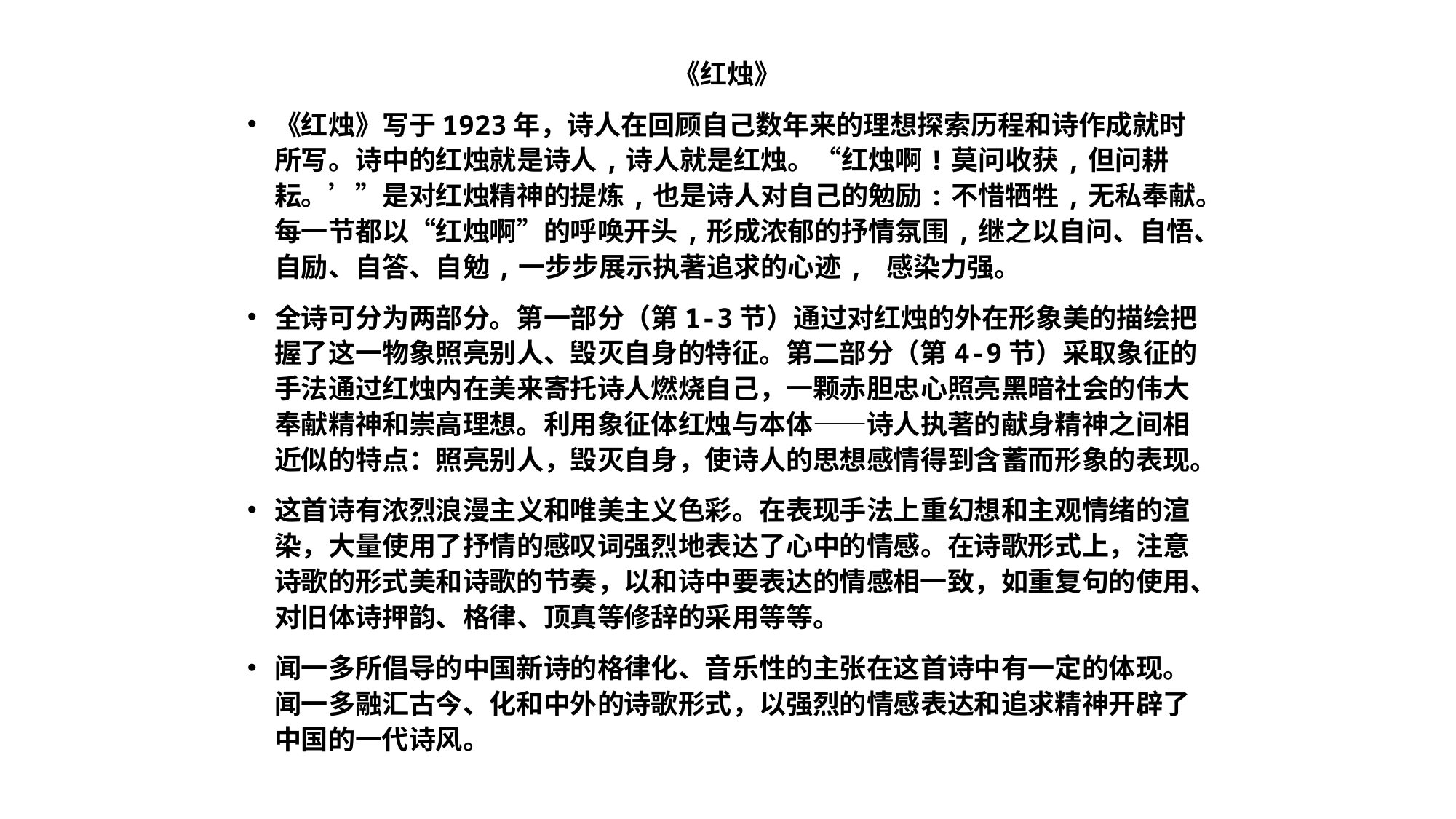

《红烛》
《红烛》写于1923年，诗人在回顾自己数年来的理想探索历程和诗作成就时所写。诗中的红烛就是诗人,诗人就是红烛。“红烛啊!莫问收获,但问耕耘。’”是对红烛精神的提炼,也是诗人对自己的勉励:不惜牺牲,无私奉献。每一节都以“红烛啊”的呼唤开头,形成浓郁的抒情氛围,继之以自问、自悟、自励、自答、自勉,一步步展示执著追求的心迹, 感染力强。
全诗可分为两部分。第一部分（第1-3节）通过对红烛的外在形象美的描绘把握了这一物象照亮别人、毁灭自身的特征。第二部分（第4-9节）采取象征的手法通过红烛内在美来寄托诗人燃烧自己，一颗赤胆忠心照亮黑暗社会的伟大奉献精神和崇高理想。利用象征体红烛与本体——诗人执著的献身精神之间相近似的特点：照亮别人，毁灭自身，使诗人的思想感情得到含蓄而形象的表现。
这首诗有浓烈浪漫主义和唯美主义色彩。在表现手法上重幻想和主观情绪的渲染，大量使用了抒情的感叹词强烈地表达了心中的情感。在诗歌形式上，注意诗歌的形式美和诗歌的节奏，以和诗中要表达的情感相一致，如重复句的使用、对旧体诗押韵、格律、顶真等修辞的采用等等。
闻一多所倡导的中国新诗的格律化、音乐性的主张在这首诗中有一定的体现。闻一多融汇古今、化和中外的诗歌形式，以强烈的情感表达和追求精神开辟了中国的一代诗风。